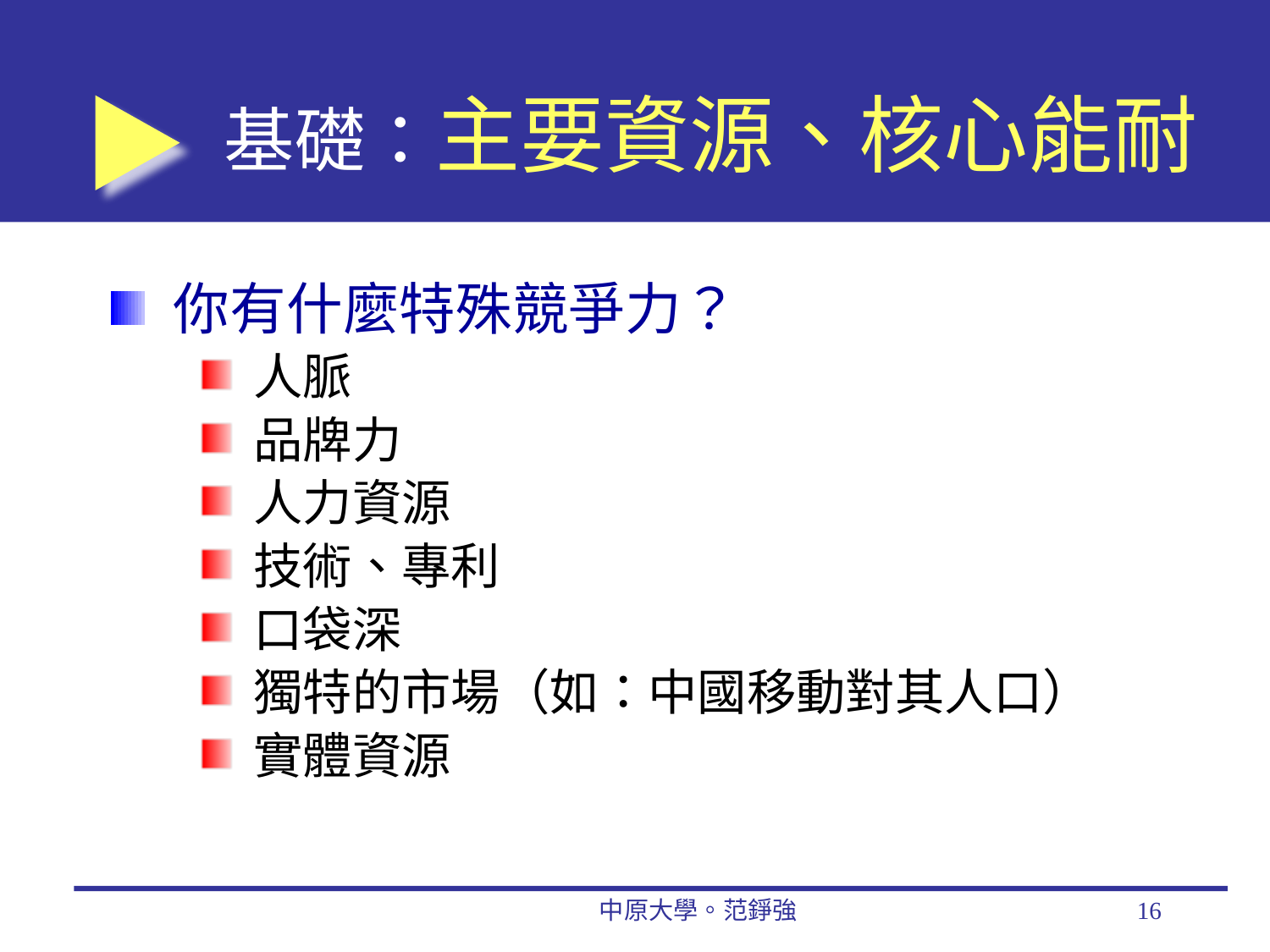

# 基礎：主要資源、核心能耐
你有什麼特殊競爭力？
人脈
品牌力
人力資源
技術、專利
口袋深
獨特的市場（如：中國移動對其人口）
實體資源
中原大學。范錚強
16